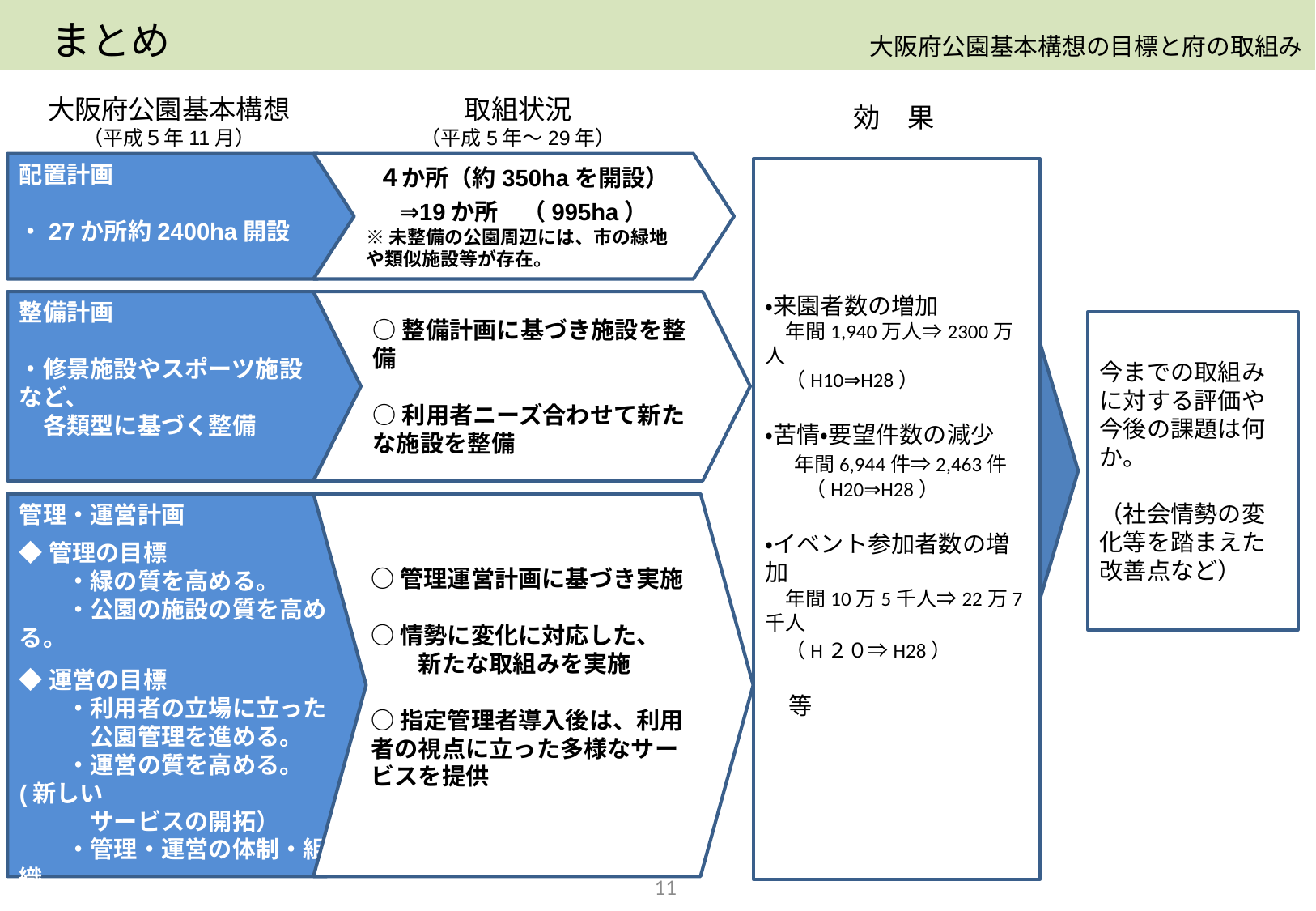

まとめ
　大阪府公園基本構想の目標と府の取組み
大阪府公園基本構想
（平成５年11月）
取組状況
（平成5年～29年）
効　果
配置計画

・27か所約2400ha開設
４か所（約350haを開設）

⇒19か所　（995ha）
※未整備の公園周辺には、市の緑地や類似施設等が存在。
・来園者数の増加
　年間1,940万人⇒2300万人
　（H10⇒H28）

・苦情・要望件数の減少
　 年間6,944件⇒2,463件
　　（H20⇒H28）

・イベント参加者数の増加
　年間10万5千人⇒22万7千人
　（H２０⇒H28）

　等

整備計画

・修景施設やスポーツ施設など、
　各類型に基づく整備
○整備計画に基づき施設を整備

○利用者ニーズ合わせて新たな施設を整備
今までの取組みに対する評価や今後の課題は何か。

（社会情勢の変化等を踏まえた改善点など）

管理・運営計画

◆管理の目標
　　・緑の質を高める。
　　・公園の施設の質を高める。

◆運営の目標
　　・利用者の立場に立った
　　　公園管理を進める。
　　・運営の質を高める。(新しい
　　　サービスの開拓）
　　・管理・運営の体制・組織
　　　の充実

○管理運営計画に基づき実施

○情勢に変化に対応した、
　　新たな取組みを実施

○指定管理者導入後は、利用者の視点に立った多様なサービスを提供

11